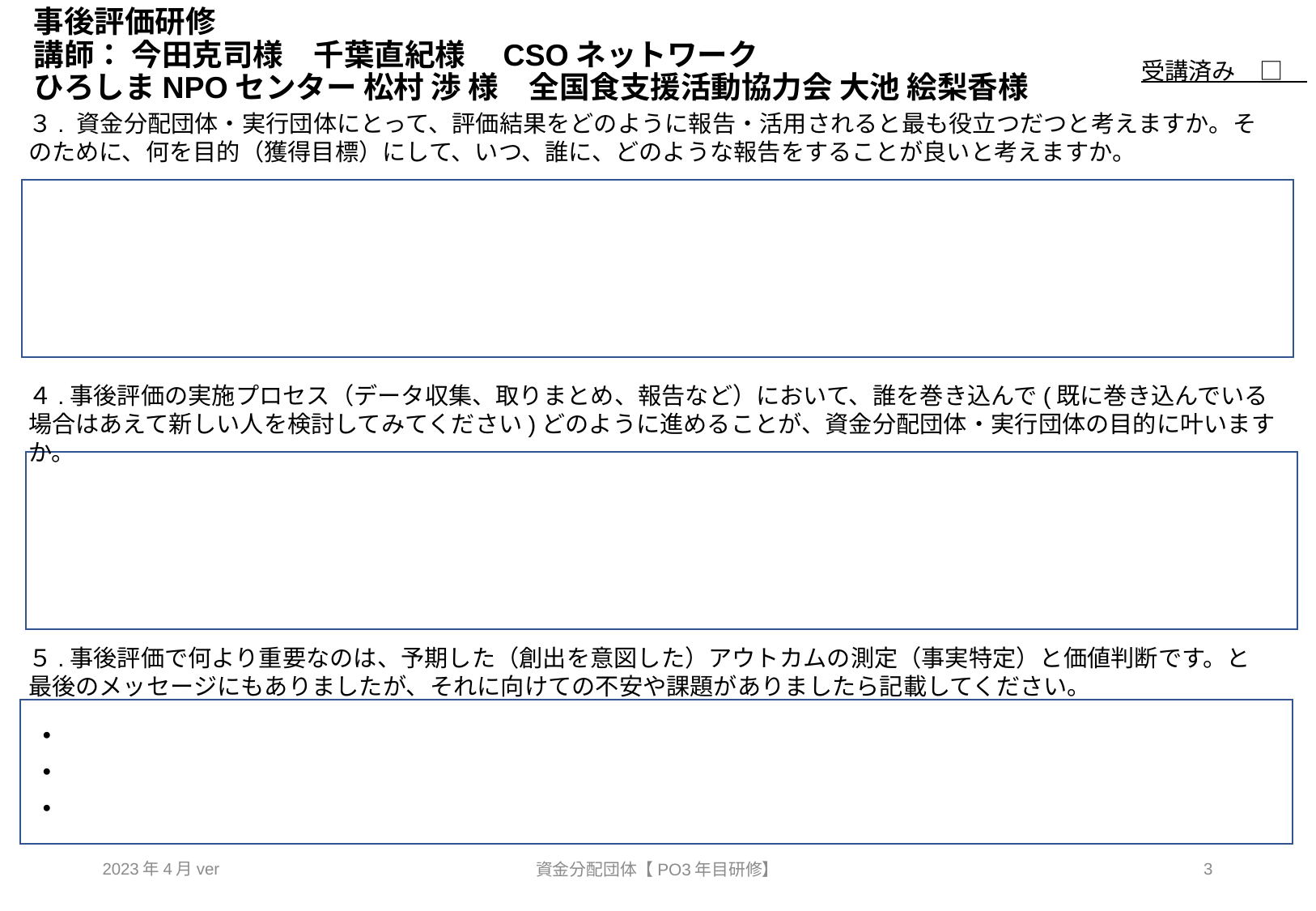

# 事後評価研修　 講師： 今田克司様　千葉直紀様　CSOネットワーク ひろしまNPOセンター 松村 渉 様　全国食支援活動協力会 大池 絵梨香様
受講済み　□
３. 資金分配団体・実行団体にとって、評価結果をどのように報告・活用されると最も役立つだつと考えますか。そのために、何を目的（獲得目標）にして、いつ、誰に、どのような報告をすることが良いと考えますか。

４.事後評価の実施プロセス（データ収集、取りまとめ、報告など）において、誰を巻き込んで(既に巻き込んでいる場合はあえて新しい人を検討してみてください)どのように進めることが、資金分配団体・実行団体の目的に叶いますか。

５.事後評価で何より重要なのは、予期した（創出を意図した）アウトカムの測定（事実特定）と価値判断です。と最後のメッセージにもありましたが、それに向けての不安や課題がありましたら記載してください。
・
・
・
2023年4月ver
資金分配団体【PO3年目研修】
3